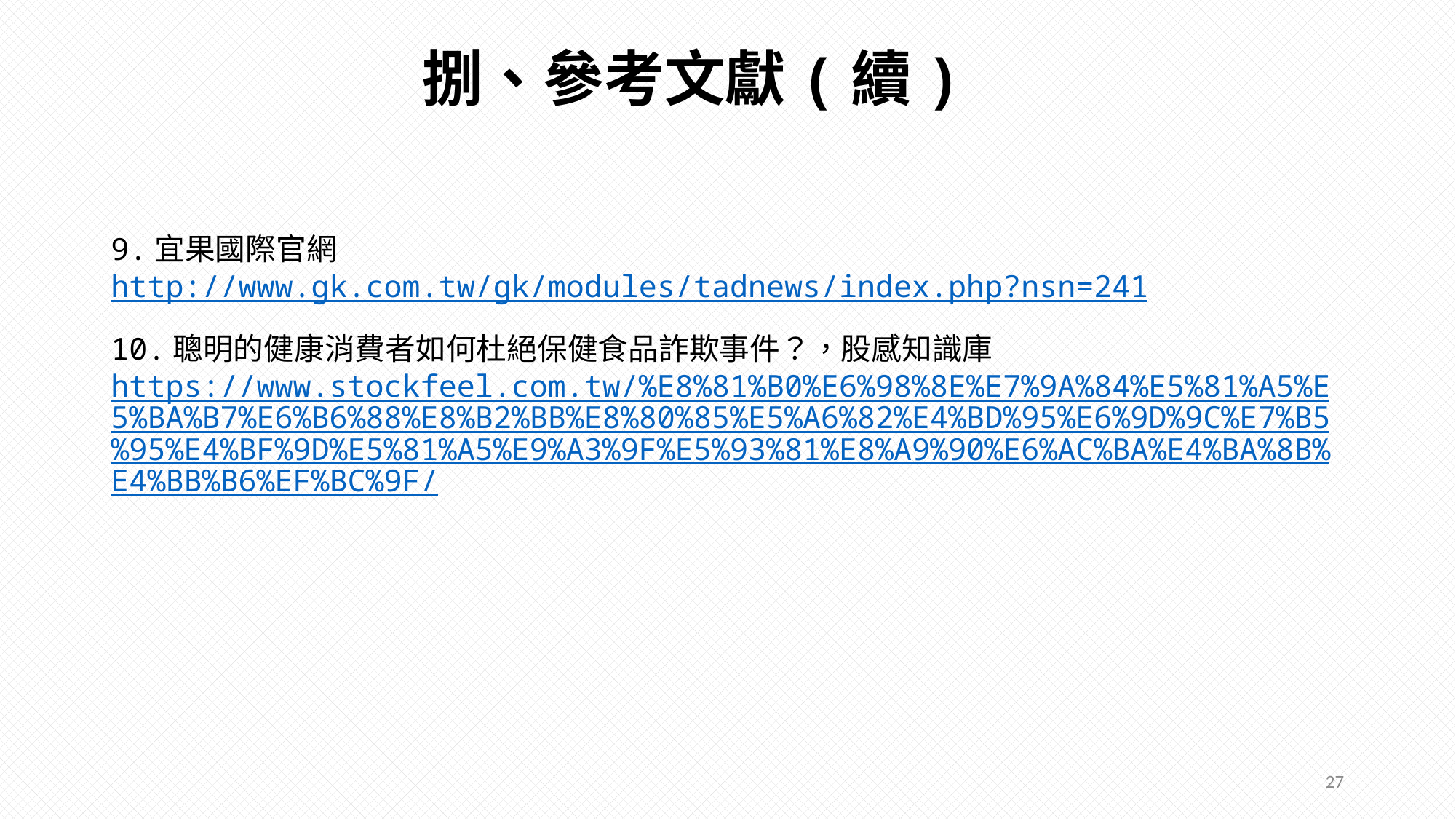

# 捌、參考文獻(續)
9.宜果國際官網http://www.gk.com.tw/gk/modules/tadnews/index.php?nsn=241
10.聰明的健康消費者如何杜絕保健食品詐欺事件？，股感知識庫
https://www.stockfeel.com.tw/%E8%81%B0%E6%98%8E%E7%9A%84%E5%81%A5%E5%BA%B7%E6%B6%88%E8%B2%BB%E8%80%85%E5%A6%82%E4%BD%95%E6%9D%9C%E7%B5%95%E4%BF%9D%E5%81%A5%E9%A3%9F%E5%93%81%E8%A9%90%E6%AC%BA%E4%BA%8B%E4%BB%B6%EF%BC%9F/

27